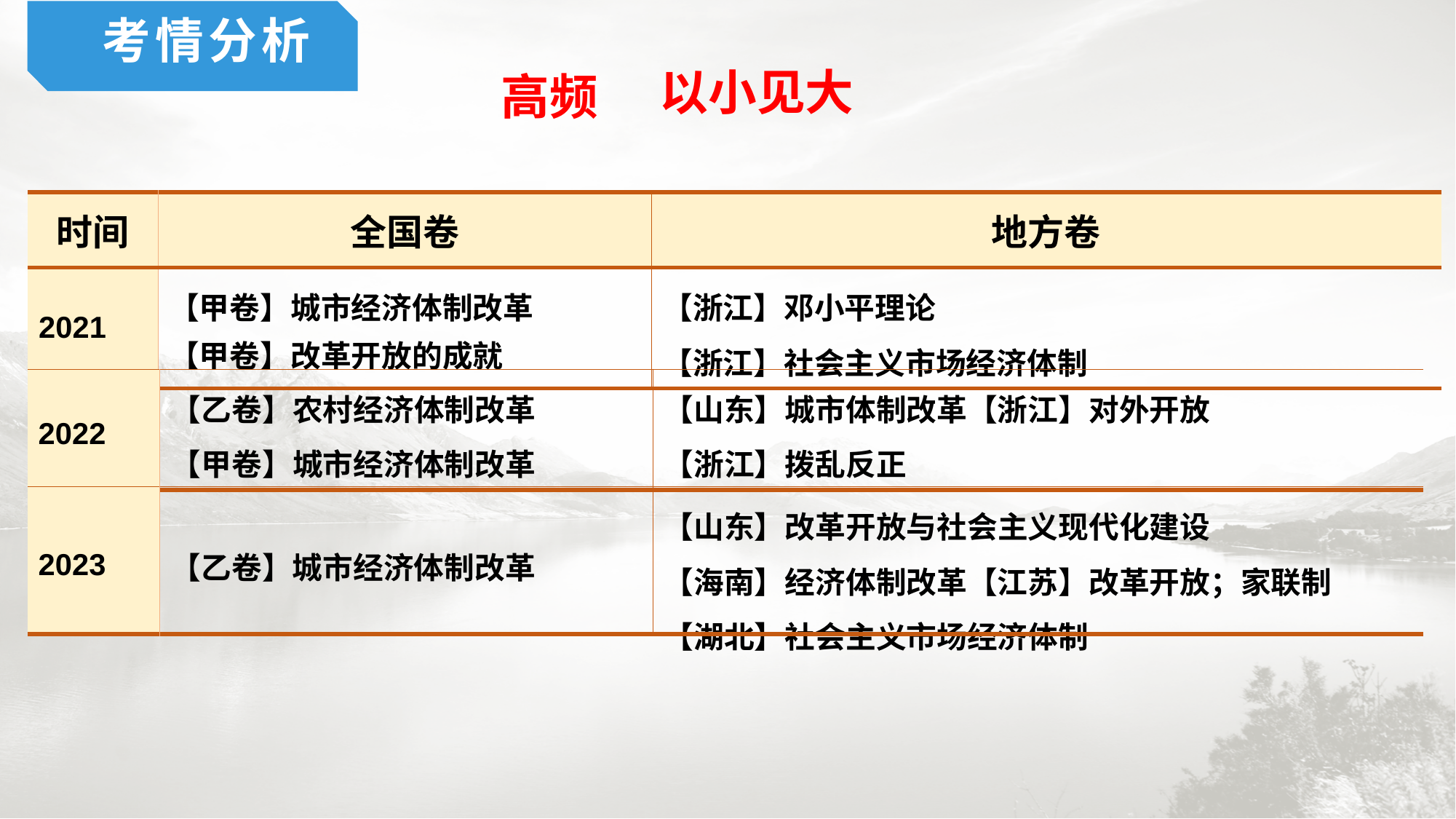

考情分析
以小见大
高频
| 时间 | 全国卷 | 地方卷 |
| --- | --- | --- |
| 2021 | 【甲卷】城市经济体制改革 【甲卷】改革开放的成就 | 【浙江】邓小平理论 【浙江】社会主义市场经济体制 |
| 2022 | 【乙卷】农村经济体制改革 【甲卷】城市经济体制改革 | 【山东】城市体制改革【浙江】对外开放 【浙江】拨乱反正 |
| --- | --- | --- |
| 2023 | 【乙卷】城市经济体制改革 | 【山东】改革开放与社会主义现代化建设 【海南】经济体制改革【江苏】改革开放；家联制 【湖北】社会主义市场经济体制 |
| --- | --- | --- |